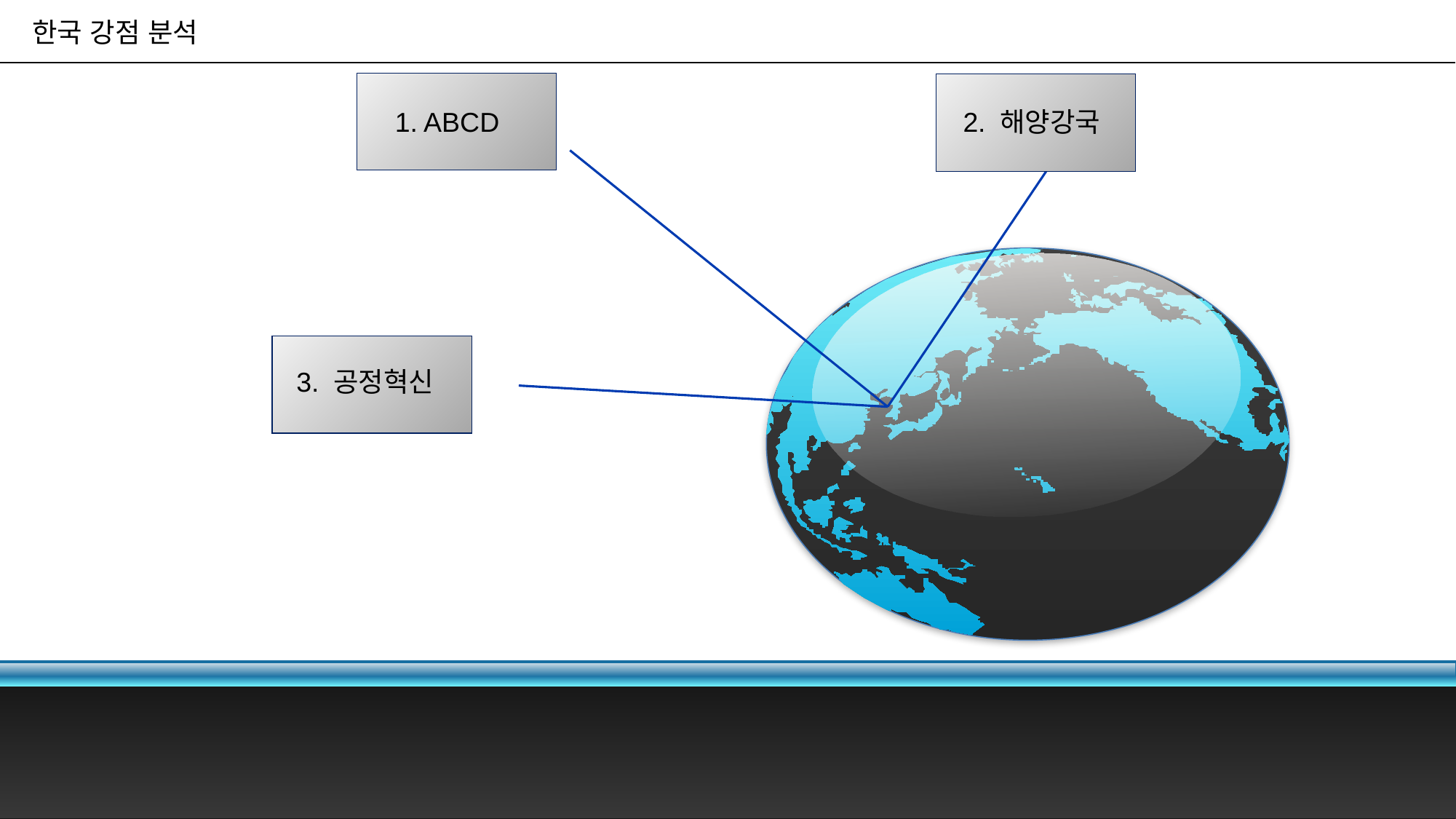

한국 강점 분석

1. ABCD
 2. 해양강국

3. 공정혁신